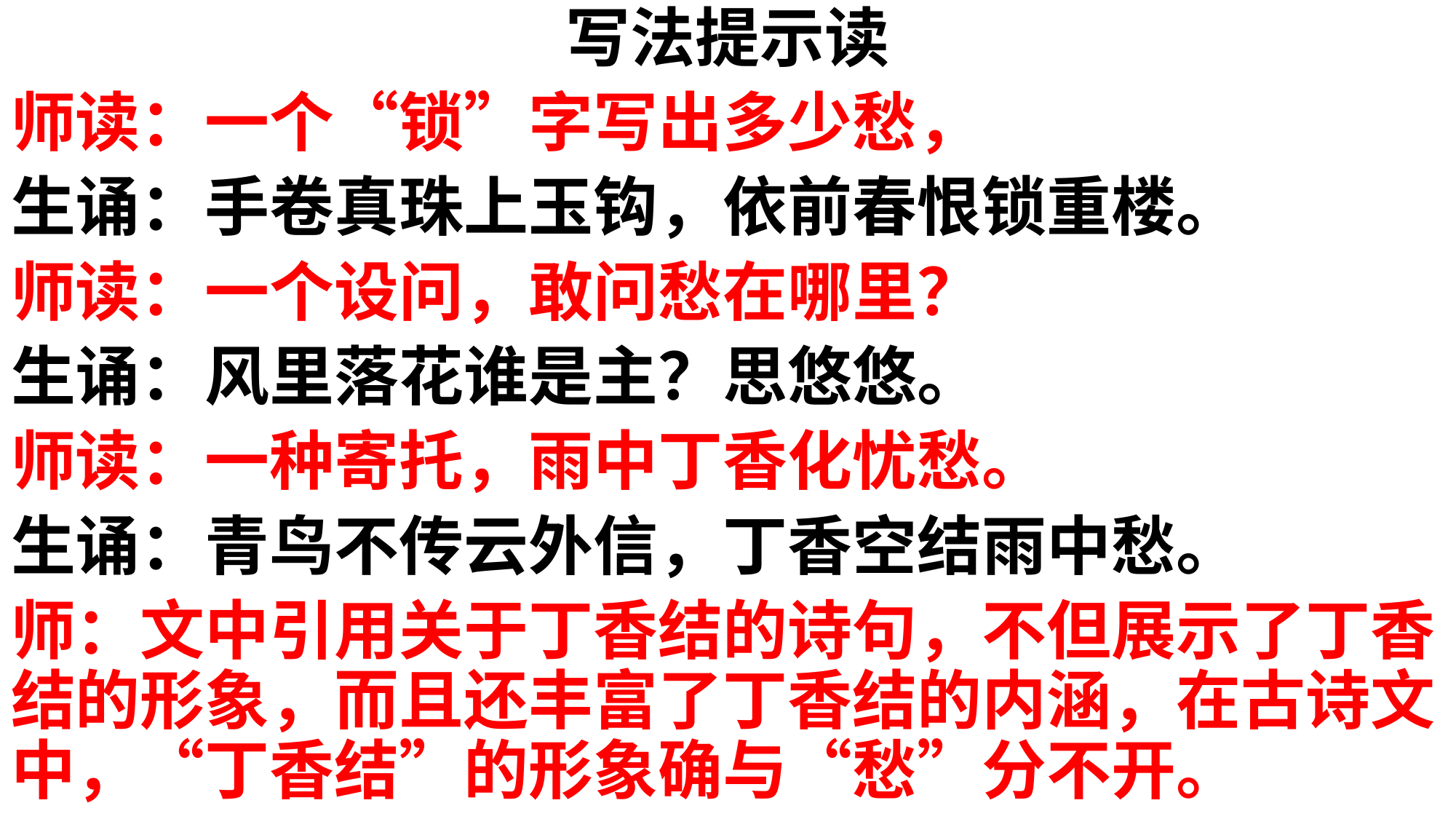

写法提示读
师读：一个“锁”字写出多少愁，
生诵：手卷真珠上玉钩，依前春恨锁重楼。
师读：一个设问，敢问愁在哪里？
生诵：风里落花谁是主？思悠悠。
师读：一种寄托，雨中丁香化忧愁。
生诵：青鸟不传云外信，丁香空结雨中愁。
师：文中引用关于丁香结的诗句，不但展示了丁香结的形象，而且还丰富了丁香结的内涵，在古诗文中，“丁香结”的形象确与“愁”分不开。